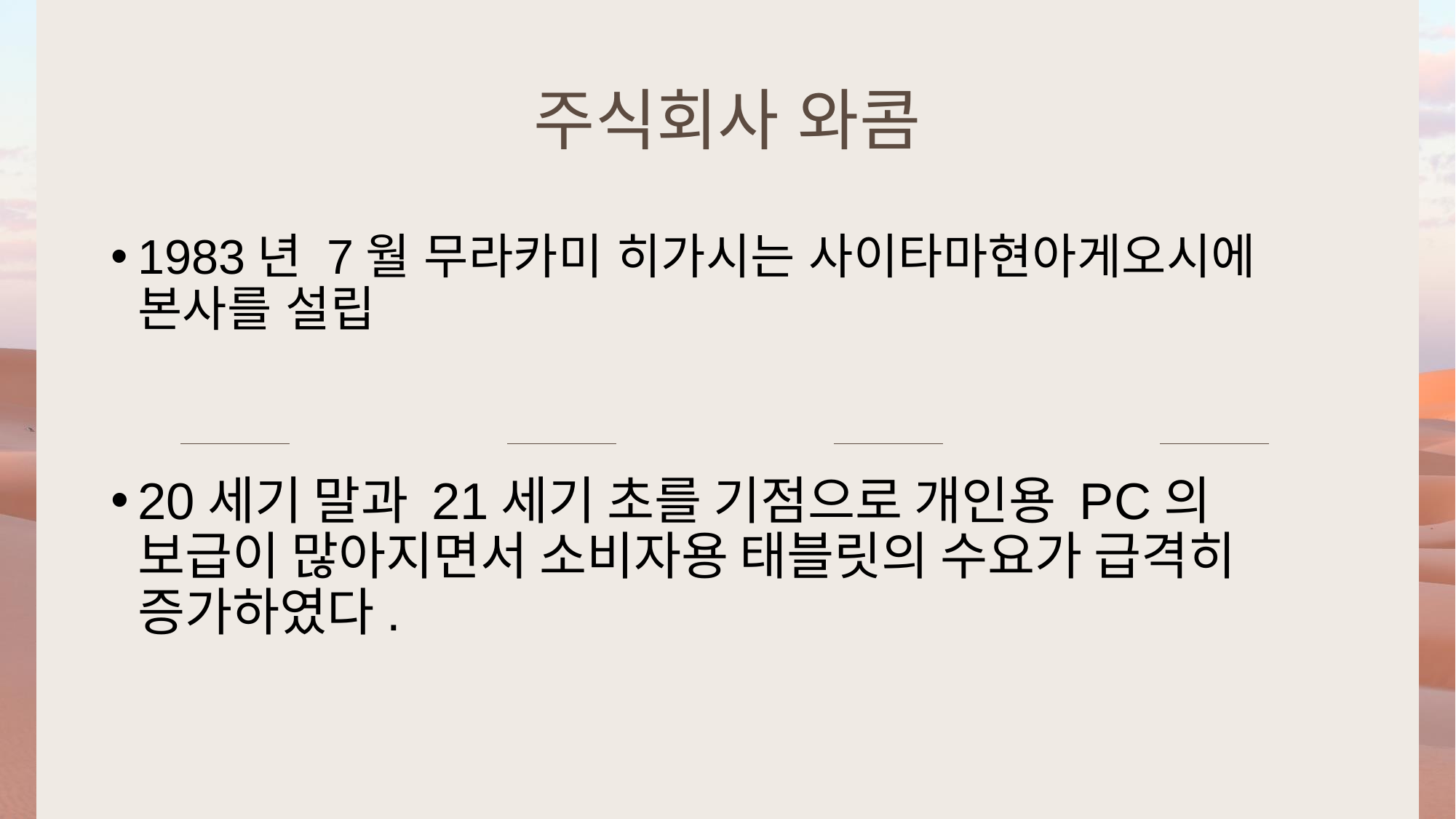

# 주식회사 와콤

1983년 7월 무라카미 히가시는 사이타마현아게오시에 본사를 설립
20세기 말과 21세기 초를 기점으로 개인용 PC의 보급이 많아지면서 소비자용 태블릿의 수요가 급격히 증가하였다.